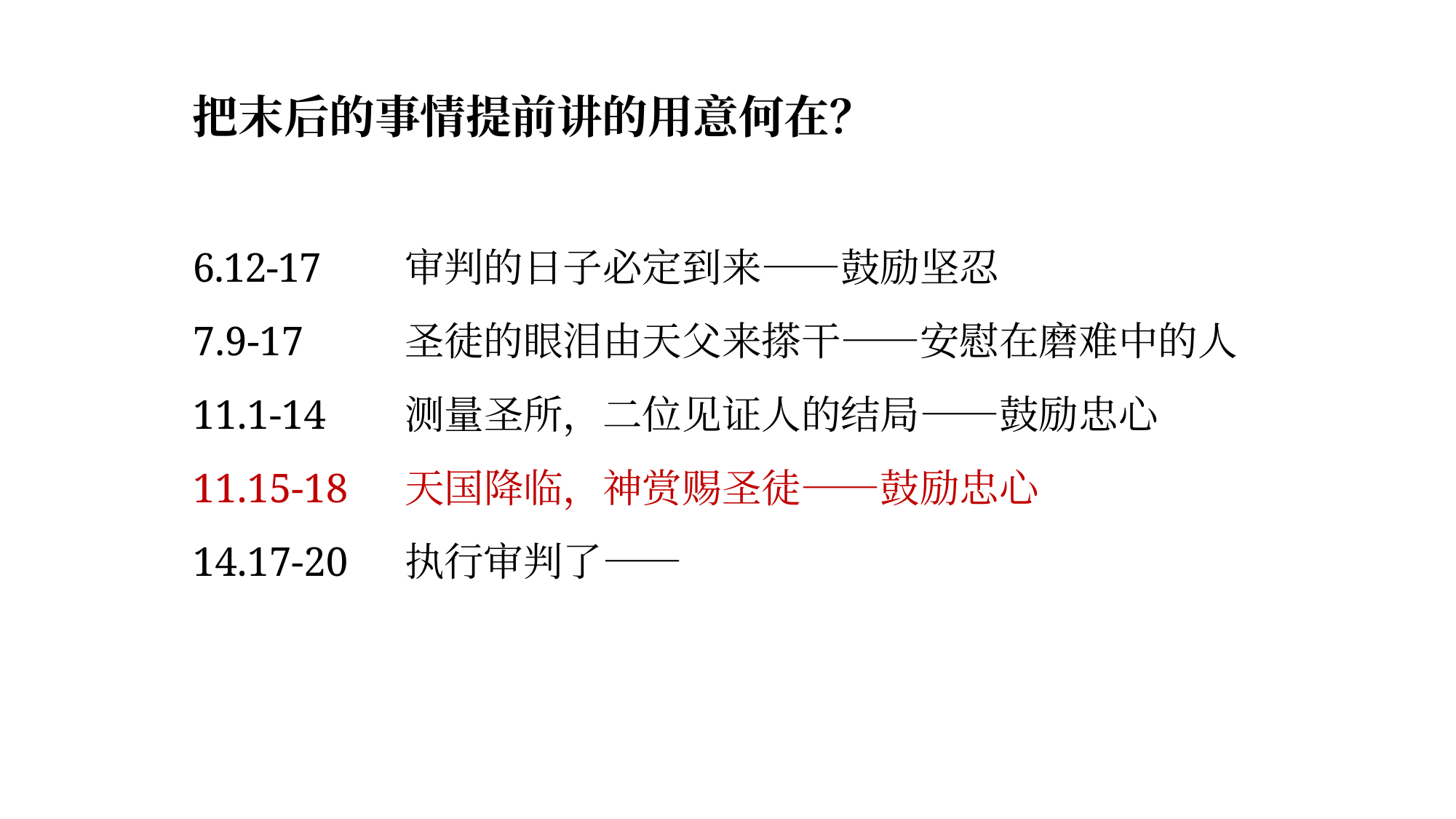

# 把末后的事情提前讲的用意何在？ 6.12-17  	审判的日子必定到来——鼓励坚忍 7.9-17	圣徒的眼泪由天父来搽干——安慰在磨难中的人 11.1-14	测量圣所，二位见证人的结局——鼓励忠心 11.15-18	天国降临，神赏赐圣徒——鼓励忠心 14.17-20	执行审判了——